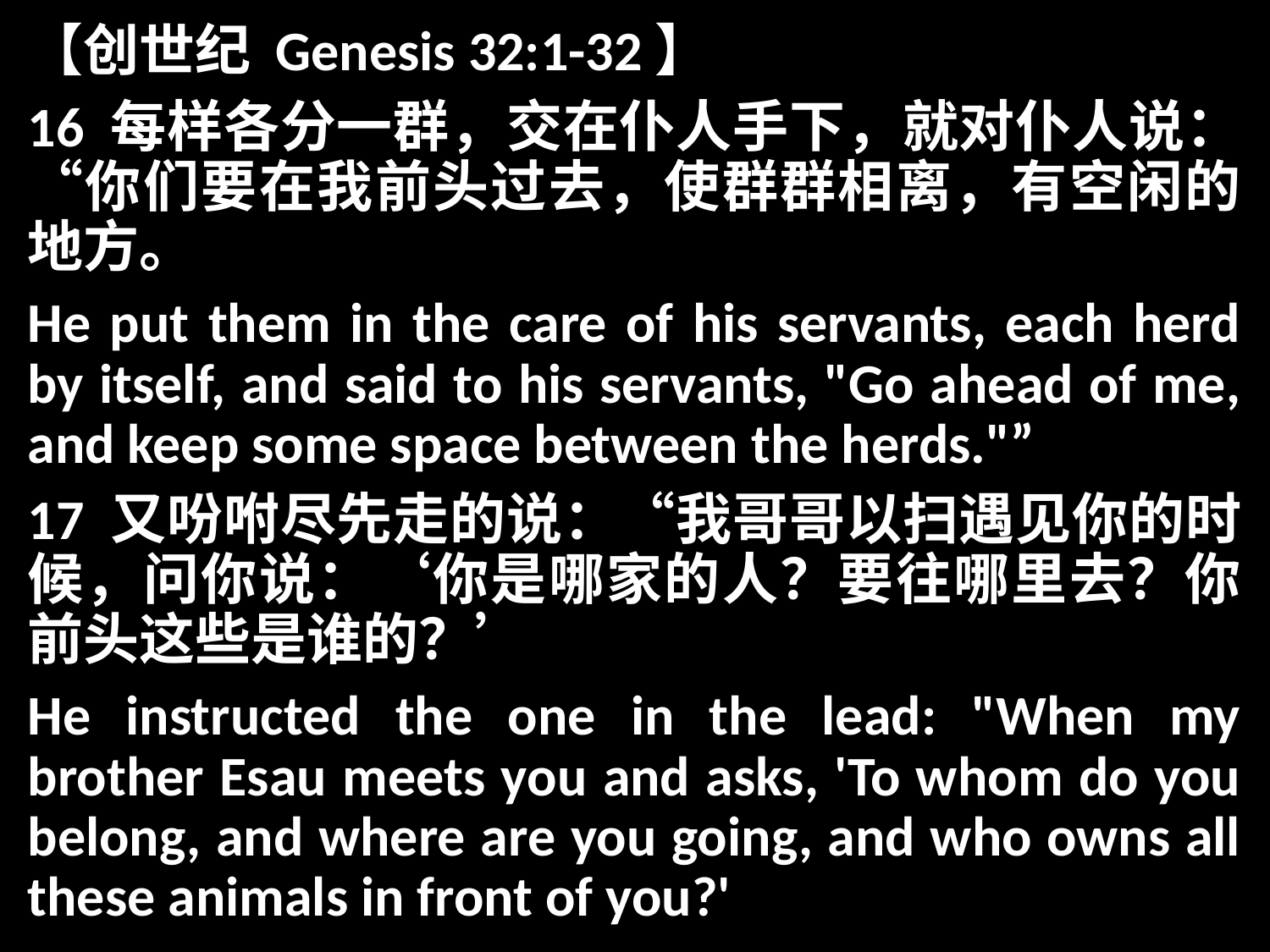

【创世纪 Genesis 32:1-32】
16 每样各分一群，交在仆人手下，就对仆人说：“你们要在我前头过去，使群群相离，有空闲的地方。
He put them in the care of his servants, each herd by itself, and said to his servants, "Go ahead of me, and keep some space between the herds."”
17 又吩咐尽先走的说：“我哥哥以扫遇见你的时候，问你说：‘你是哪家的人？要往哪里去？你前头这些是谁的？’
He instructed the one in the lead: "When my brother Esau meets you and asks, 'To whom do you belong, and where are you going, and who owns all these animals in front of you?'